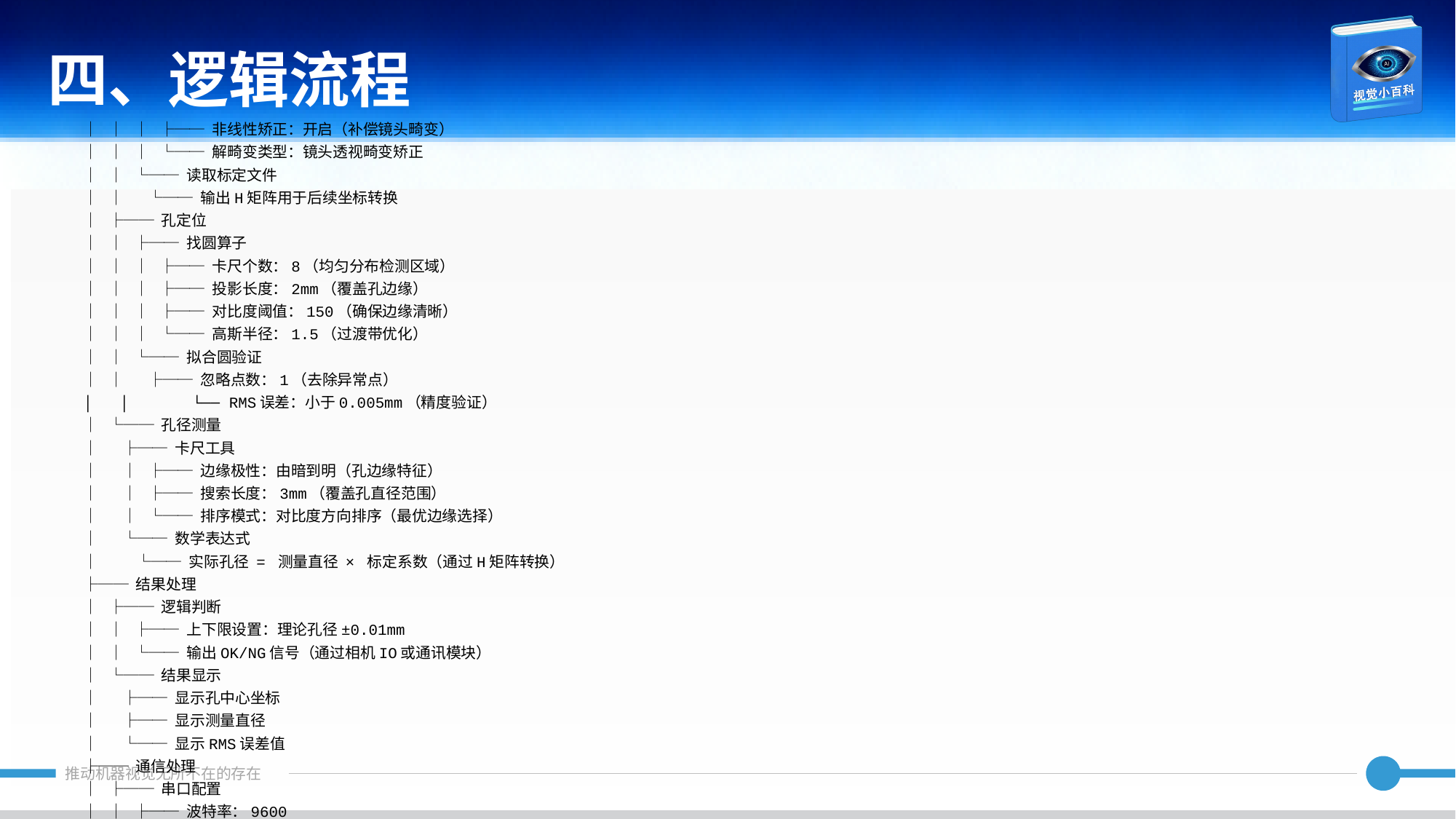

四、逻辑流程

│   │   │   ├── 非线性矫正：开启（补偿镜头畸变）
│   │   │   └── 解畸变类型：镜头透视畸变矫正
│   │   └── 读取标定文件
│   │       └── 输出H矩阵用于后续坐标转换
│   ├── 孔定位
│   │   ├── 找圆算子
│   │   │   ├── 卡尺个数：8（均匀分布检测区域）
│   │   │   ├── 投影长度：2mm（覆盖孔边缘）
│   │   │   ├── 对比度阈值：150（确保边缘清晰）
│   │   │   └── 高斯半径：1.5（过渡带优化）
│   │   └── 拟合圆验证
│   │       ├── 忽略点数：1（去除异常点）
│   │       └── RMS误差：小于0.005mm（精度验证）
│   └── 孔径测量
│       ├── 卡尺工具
│       │   ├── 边缘极性：由暗到明（孔边缘特征）
│       │   ├── 搜索长度：3mm（覆盖孔直径范围）
│       │   └── 排序模式：对比度方向排序（最优边缘选择）
│       └── 数学表达式
│           └── 实际孔径 = 测量直径 × 标定系数（通过H矩阵转换）
├── 结果处理
│   ├── 逻辑判断
│   │   ├── 上下限设置：理论孔径±0.01mm
│   │   └── 输出OK/NG信号（通过相机IO或通讯模块）
│   └── 结果显示
│       ├── 显示孔中心坐标
│       ├── 显示测量直径
│       └── 显示RMS误差值
├── 通信处理
│   ├── 串口配置
│   │   ├── 波特率：9600
│   │   ├── 数据位：8
│   │   └── 奇偶校验：无
│   └── 报文发送
│       └── 发送检测结果（ASCII格式：孔径值+OK/NG状态）
└── 统计处理
    ├── CPK统计
    │   ├── 收集100组测量数据
    │   └── 计算CPK值（目标≥1.33）
    └── 数据存储
        ├── 存储路径：C:\MVP\SteelMesh_Results
        └── 存储格式：CSV（包含时间戳、孔径值、状态）
9